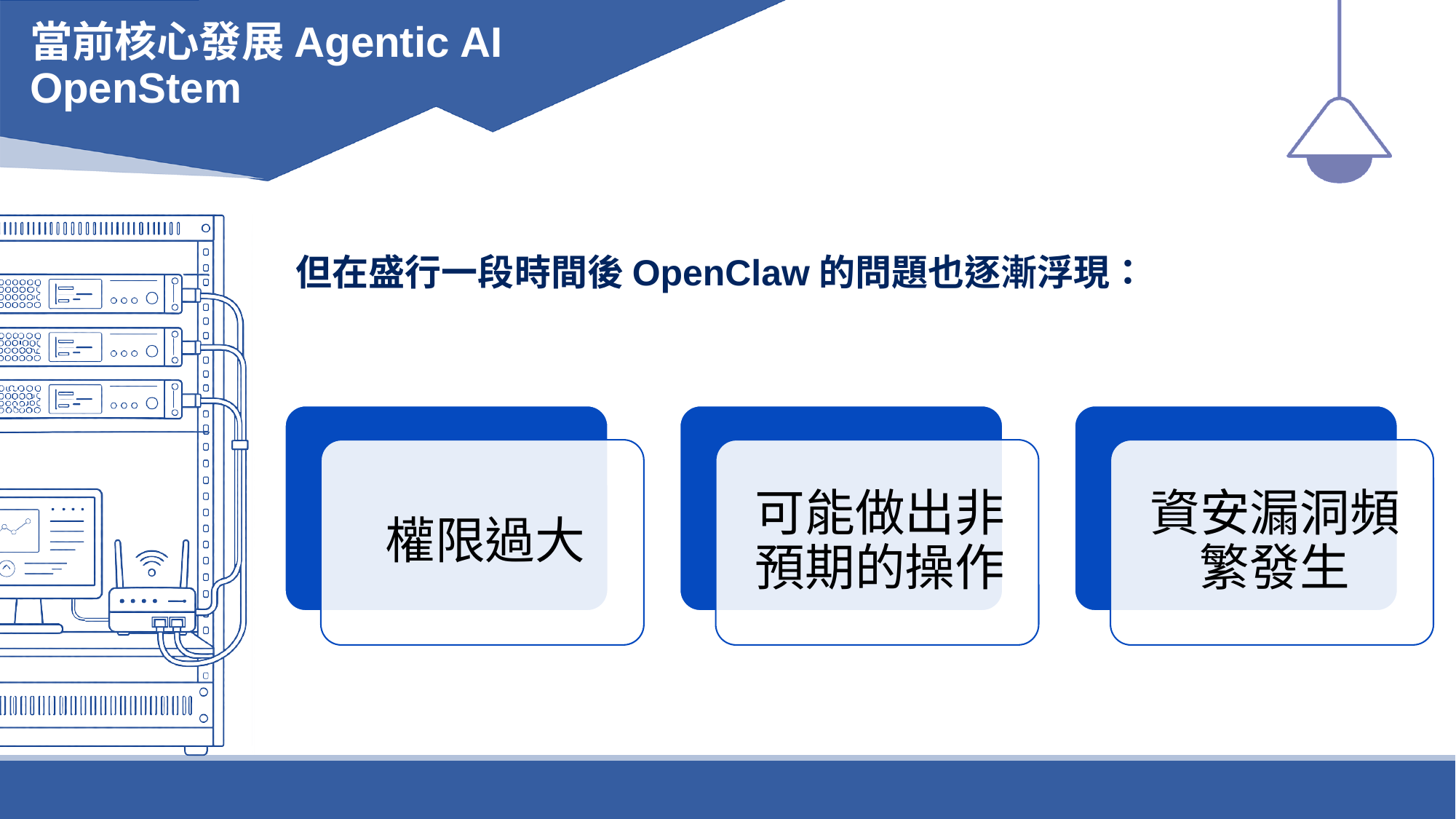

# 當前核心發展Agentic AI OpenStem
但在盛行一段時間後OpenClaw的問題也逐漸浮現：
權限過大
可能做出非預期的操作
資安漏洞頻繁發生